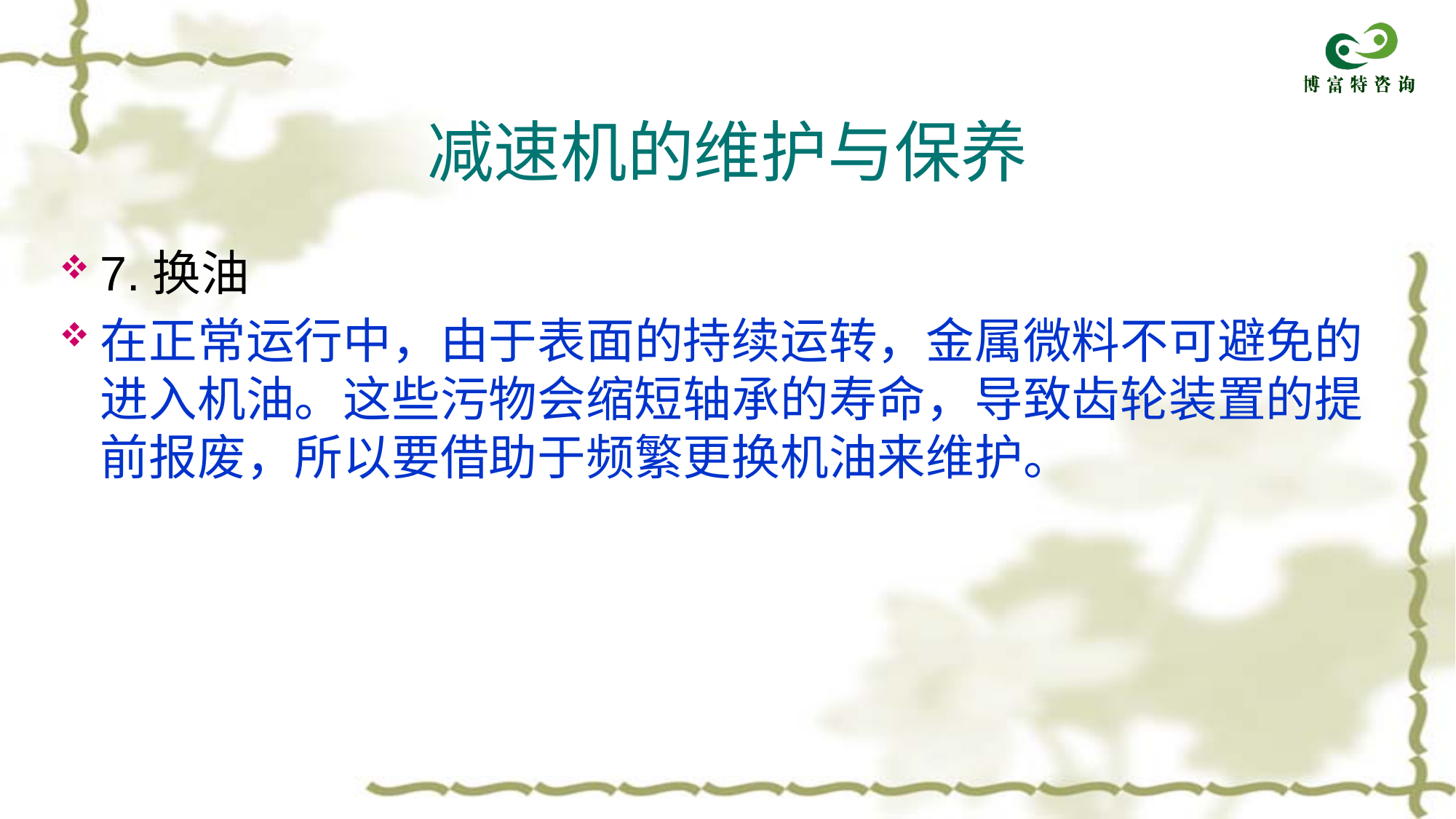

# 减速机的维护与保养
7.换油
在正常运行中，由于表面的持续运转，金属微料不可避免的进入机油。这些污物会缩短轴承的寿命，导致齿轮装置的提前报废，所以要借助于频繁更换机油来维护。